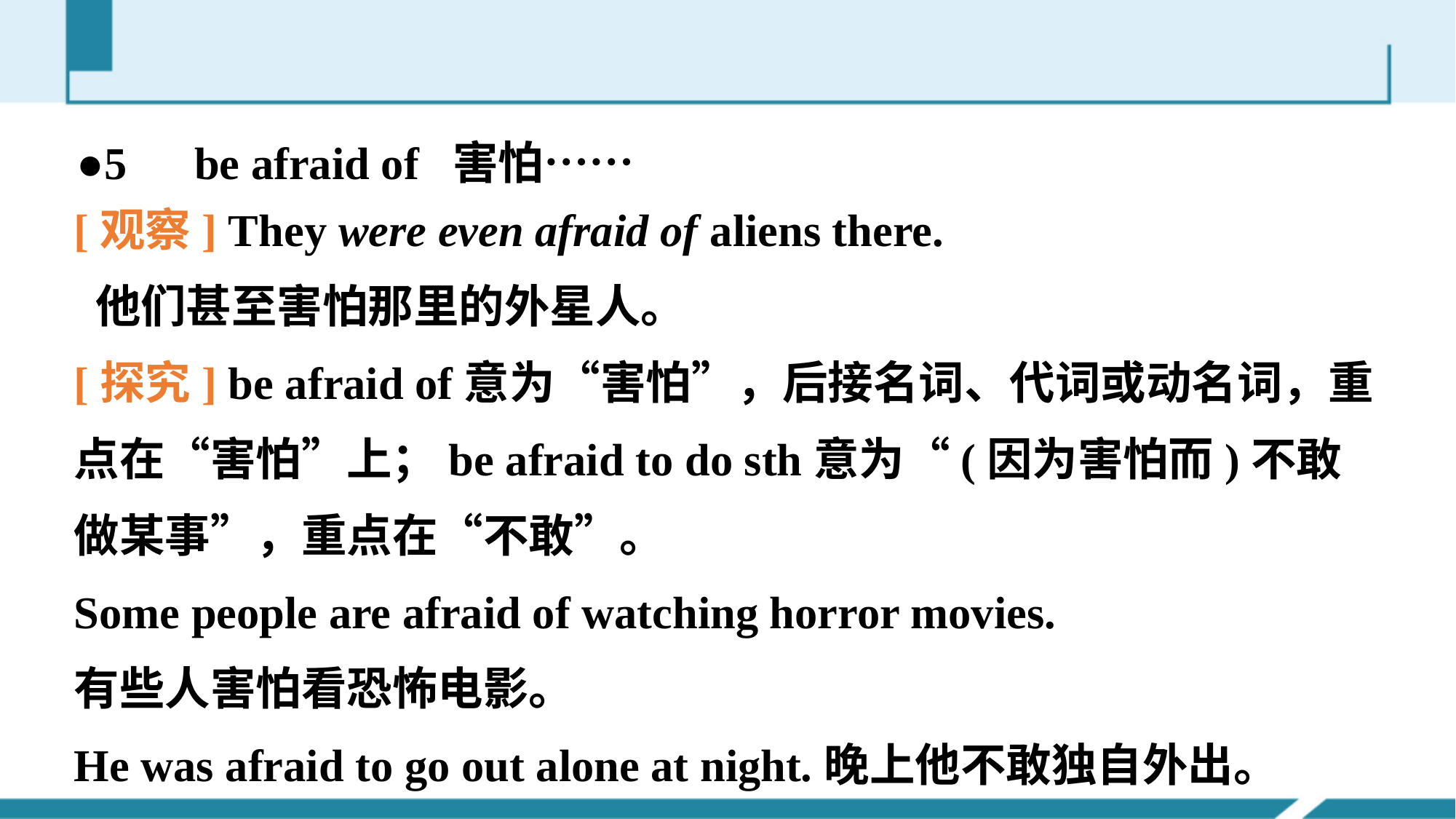

●5　be afraid of  害怕……
[观察] They were even afraid of aliens there.
 他们甚至害怕那里的外星人。
[探究] be afraid of意为“害怕”，后接名词、代词或动名词，重点在“害怕”上；be afraid to do sth意为“(因为害怕而)不敢做某事”，重点在“不敢”。
Some people are afraid of watching horror movies.
有些人害怕看恐怖电影。
He was afraid to go out alone at night.晚上他不敢独自外出。